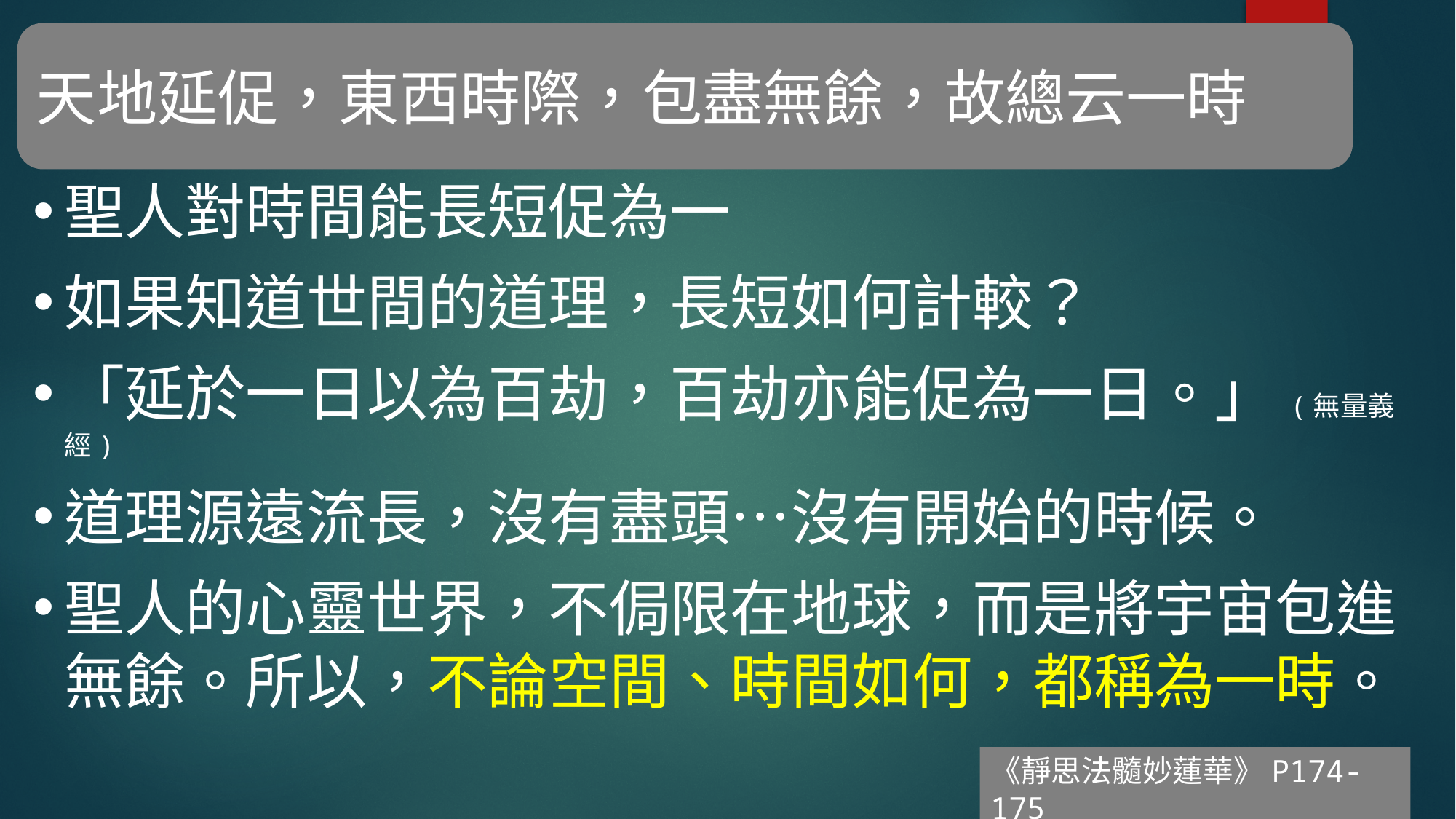

天地延促，東西時際，包盡無餘，故總云一時
聖人對時間能長短促為一
如果知道世間的道理，長短如何計較？
「延於一日以為百劫，百劫亦能促為一日。」(無量義經)
道理源遠流長，沒有盡頭…沒有開始的時候。
聖人的心靈世界，不侷限在地球，而是將宇宙包進無餘。所以，不論空間、時間如何，都稱為一時。

《靜思法髓妙蓮華》P174-175